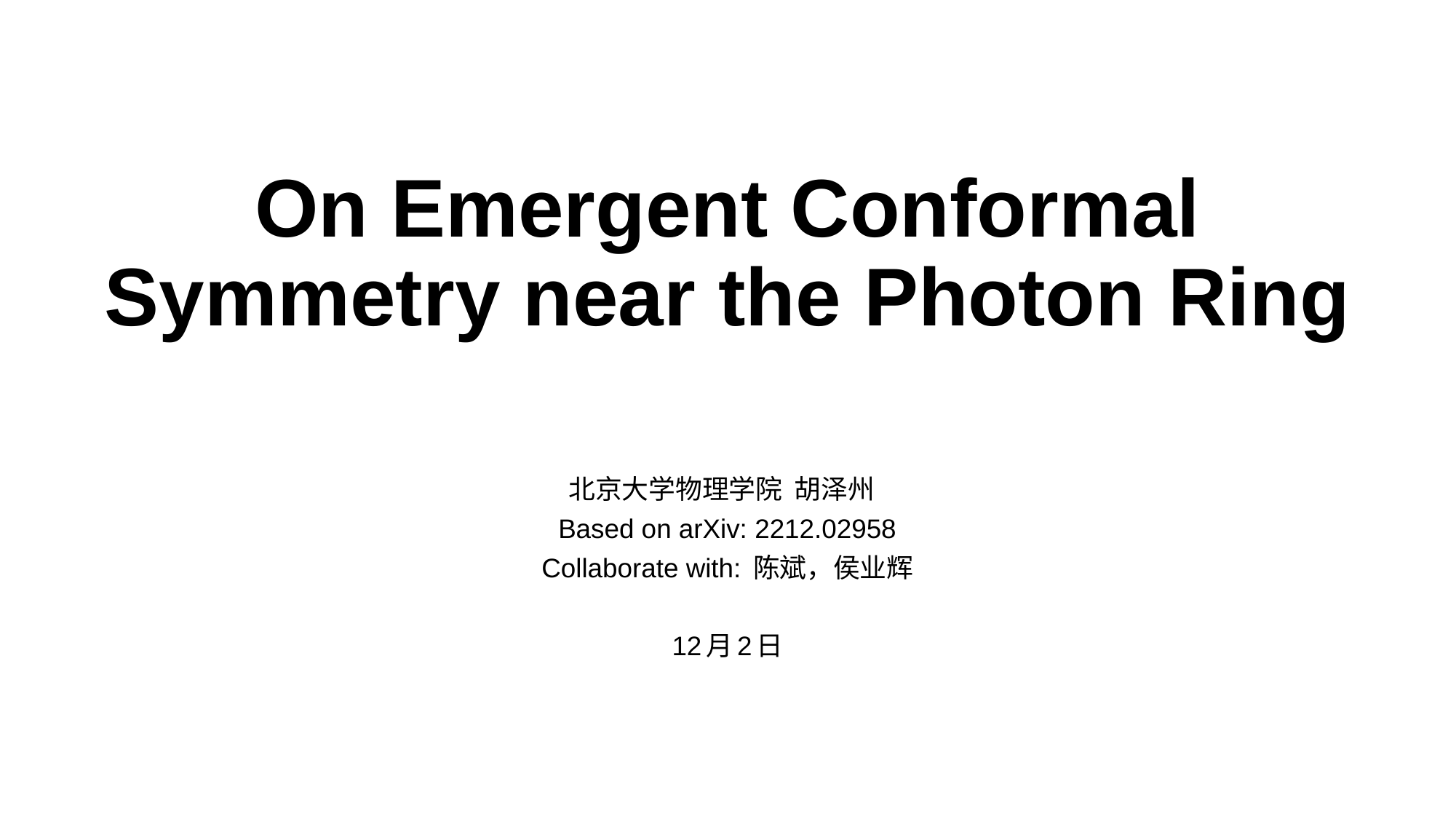

# On Emergent Conformal Symmetry near the Photon Ring
北京大学物理学院  胡泽州
Based on arXiv: 2212.02958
Collaborate with: 陈斌，侯业辉

12月2日